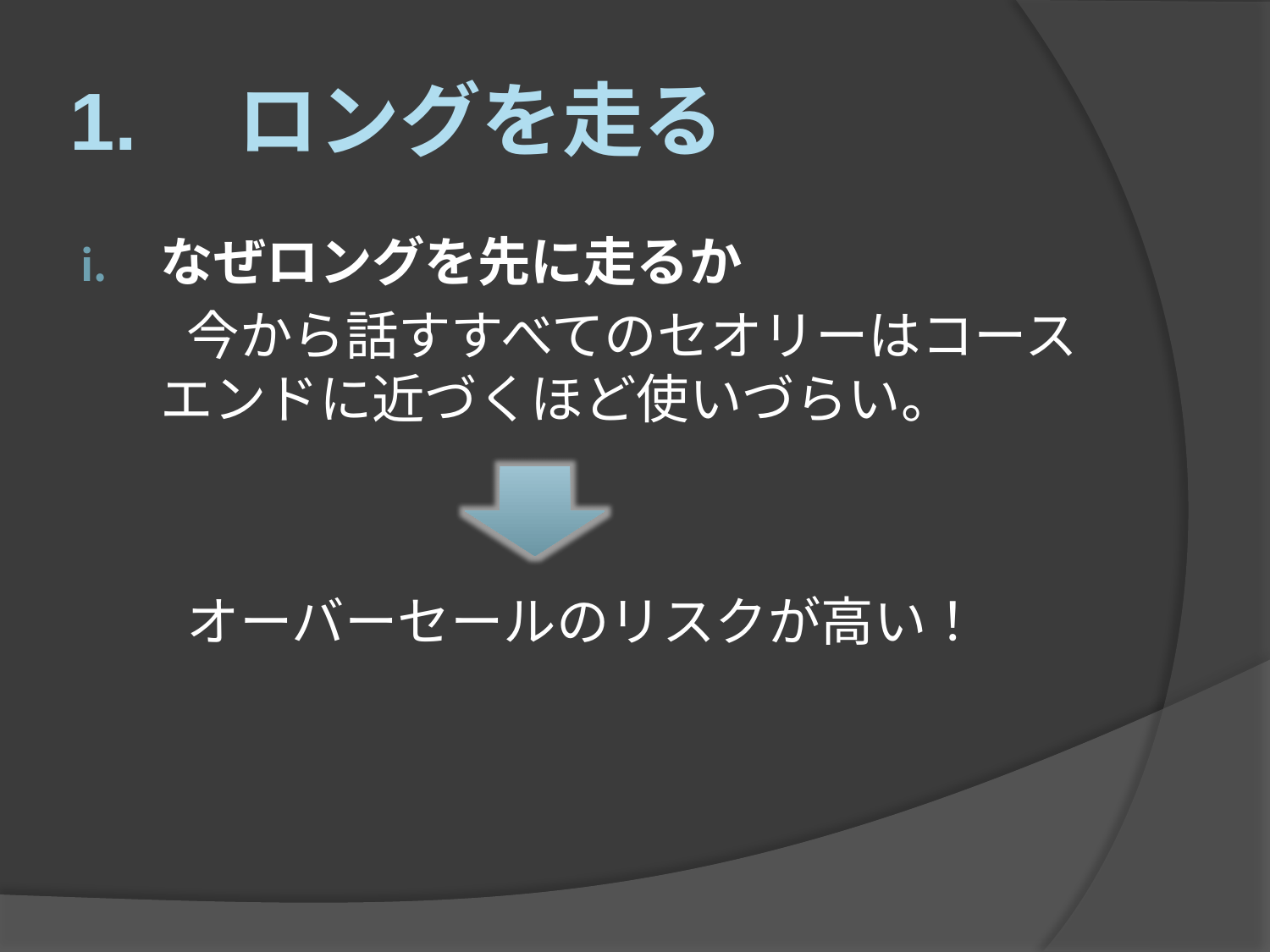

# 1.　ロングを走る
なぜロングを先に走るか
　　今から話すすべてのセオリーはコースエンドに近づくほど使いづらい。

　　オーバーセールのリスクが高い！